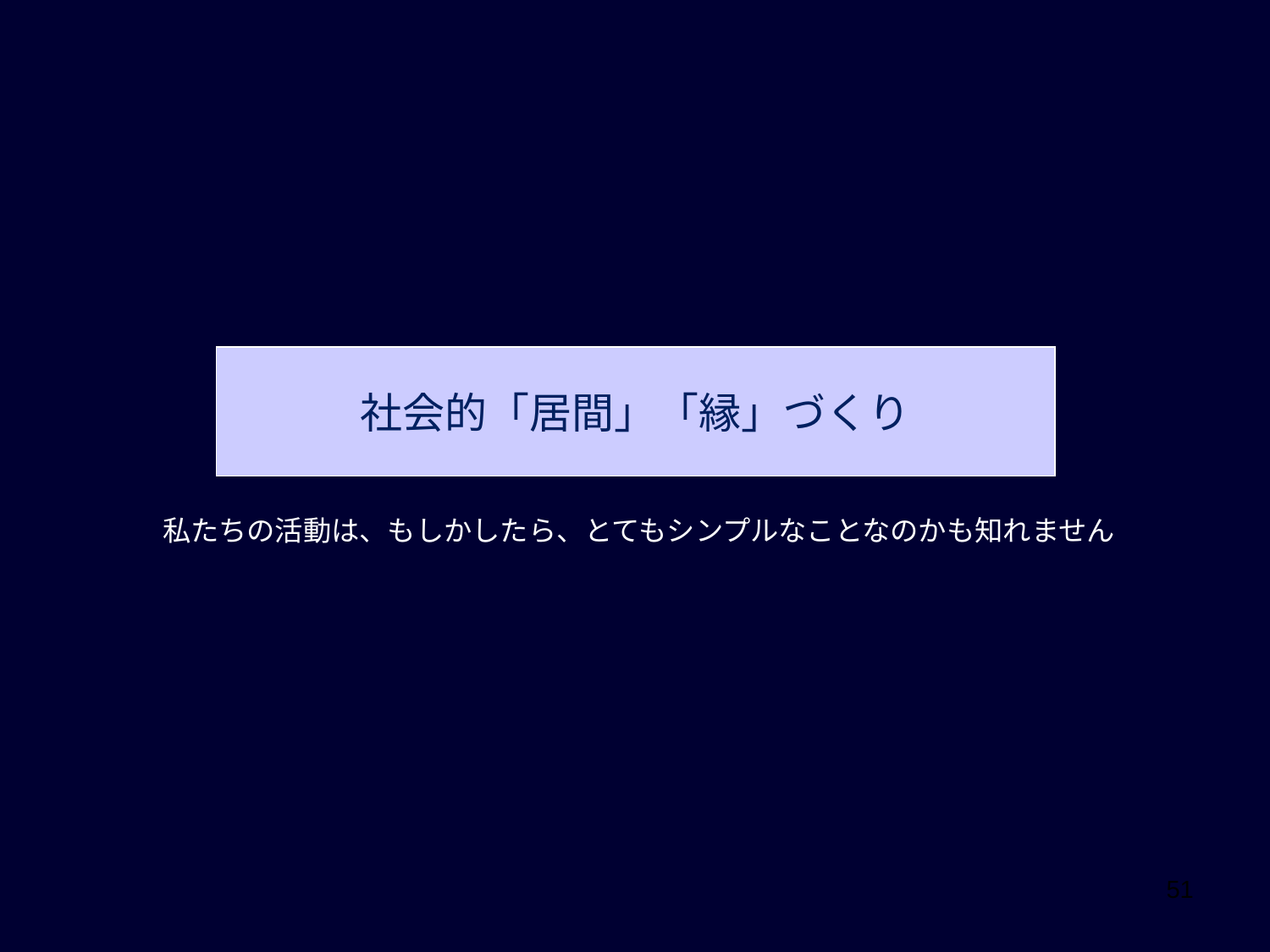

社会的「居間」「縁」づくり
私たちの活動は、もしかしたら、とてもシンプルなことなのかも知れません
51